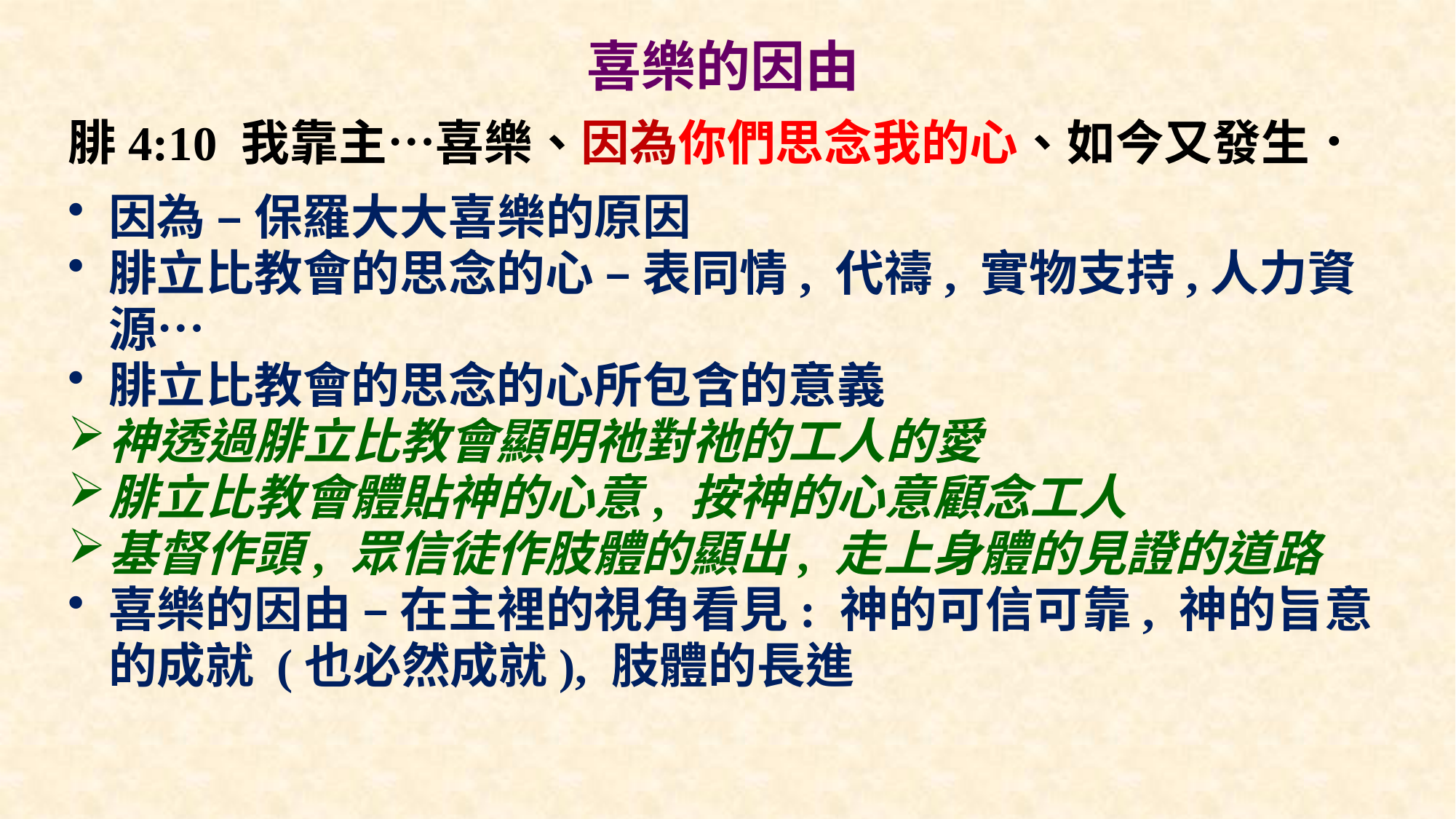

# 喜樂的因由
腓4:10 我靠主…喜樂、因為你們思念我的心、如今又發生．
因為 – 保羅大大喜樂的原因
腓立比教會的思念的心 – 表同情, 代禱, 實物支持,人力資源…
腓立比教會的思念的心所包含的意義
神透過腓立比教會顯明祂對祂的工人的愛
腓立比教會體貼神的心意, 按神的心意顧念工人
基督作頭, 眾信徒作肢體的顯出, 走上身體的見證的道路
喜樂的因由 – 在主裡的視角看見: 神的可信可靠, 神的旨意的成就 (也必然成就), 肢體的長進